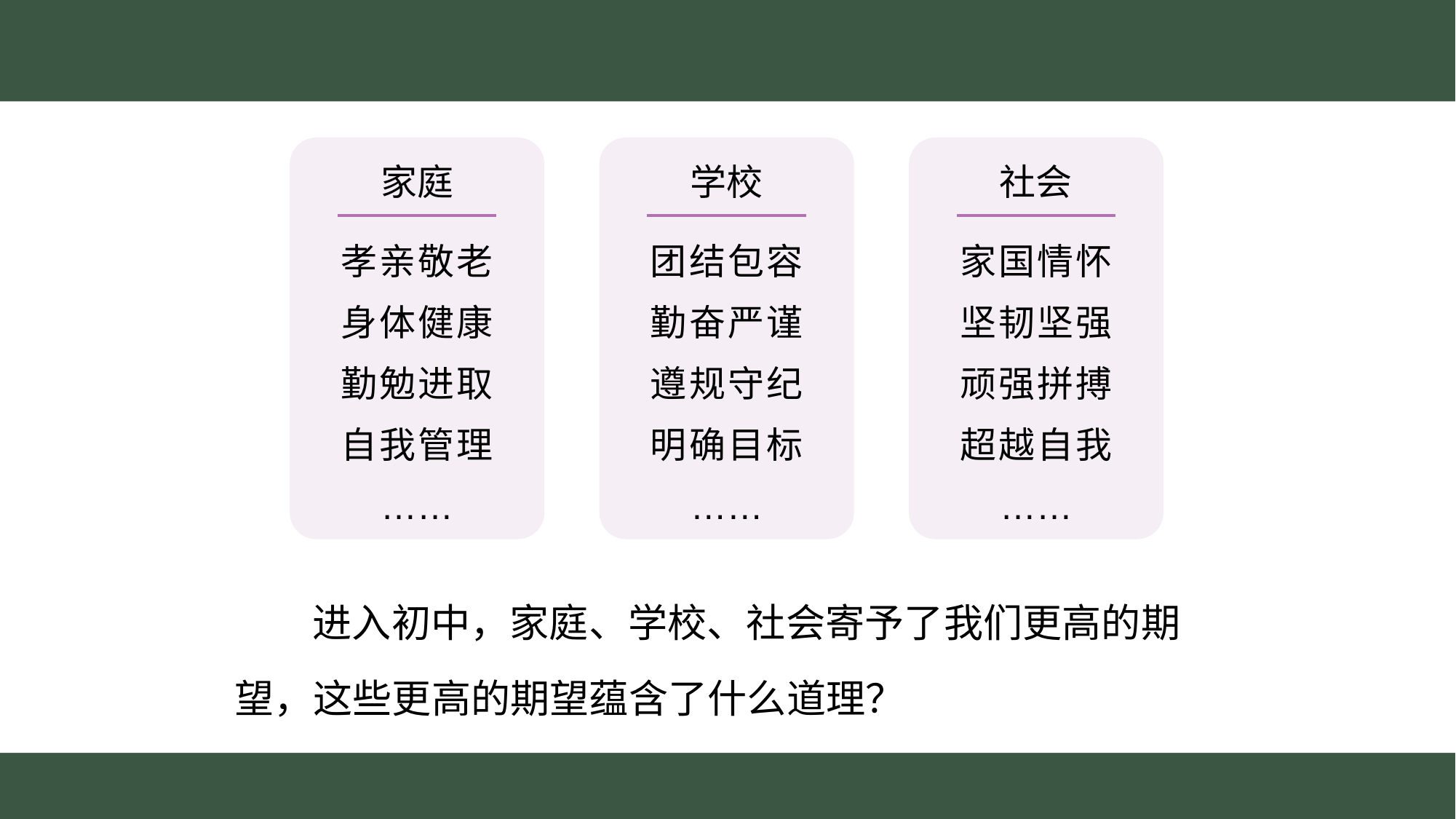

家庭
孝亲敬老
身体健康
勤勉进取
自我管理
……

学校
团结包容
勤奋严谨
遵规守纪
明确目标
……

社会
家国情怀
坚韧坚强
顽强拼搏
超越自我
……
　　进入初中，家庭、学校、社会寄予了我们更高的期
望，这些更高的期望蕴含了什么道理？